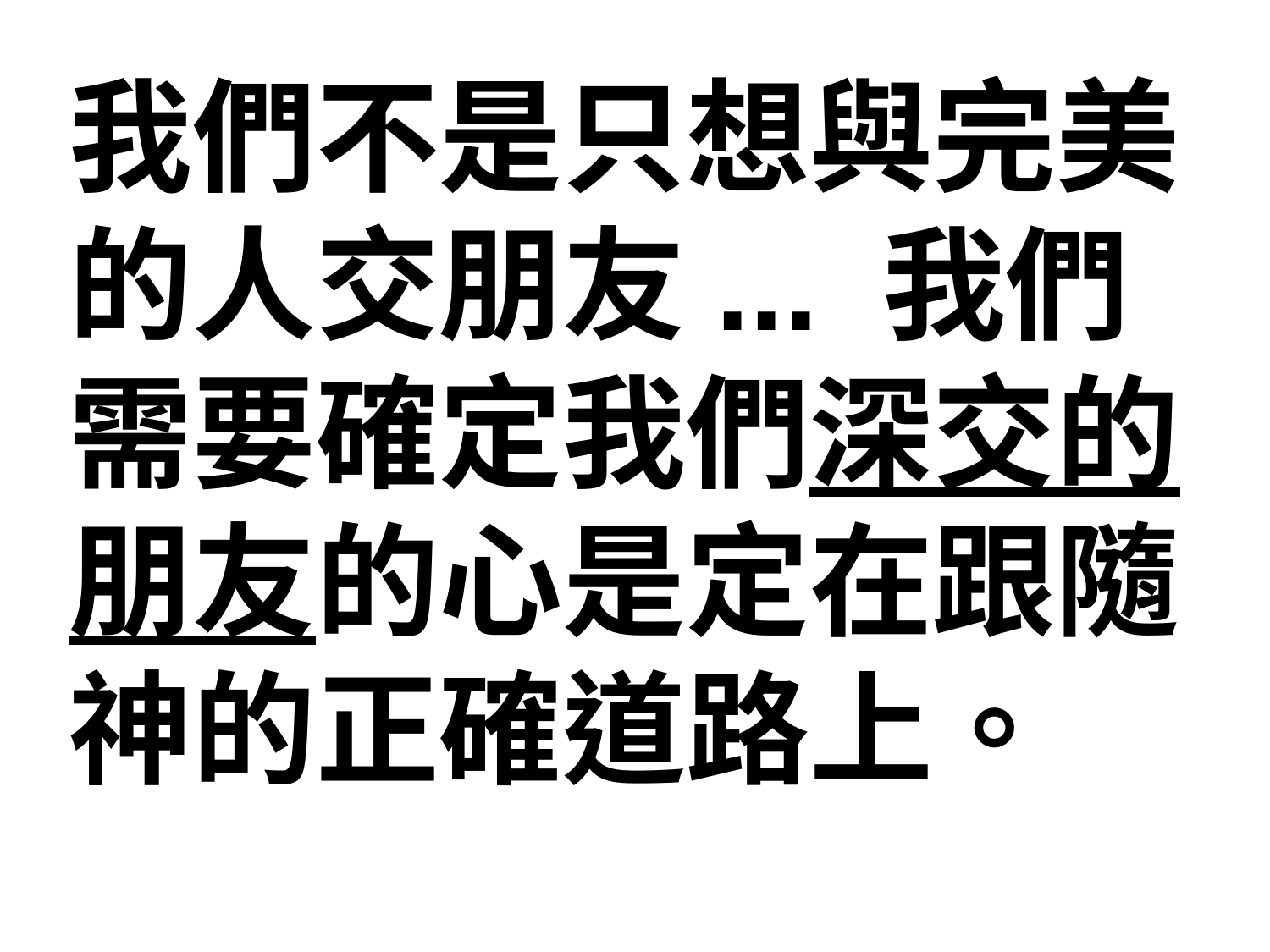

我們不是只想與完美的人交朋友... 我們需要確定我們深交的朋友的心是定在跟隨神的正確道路上。